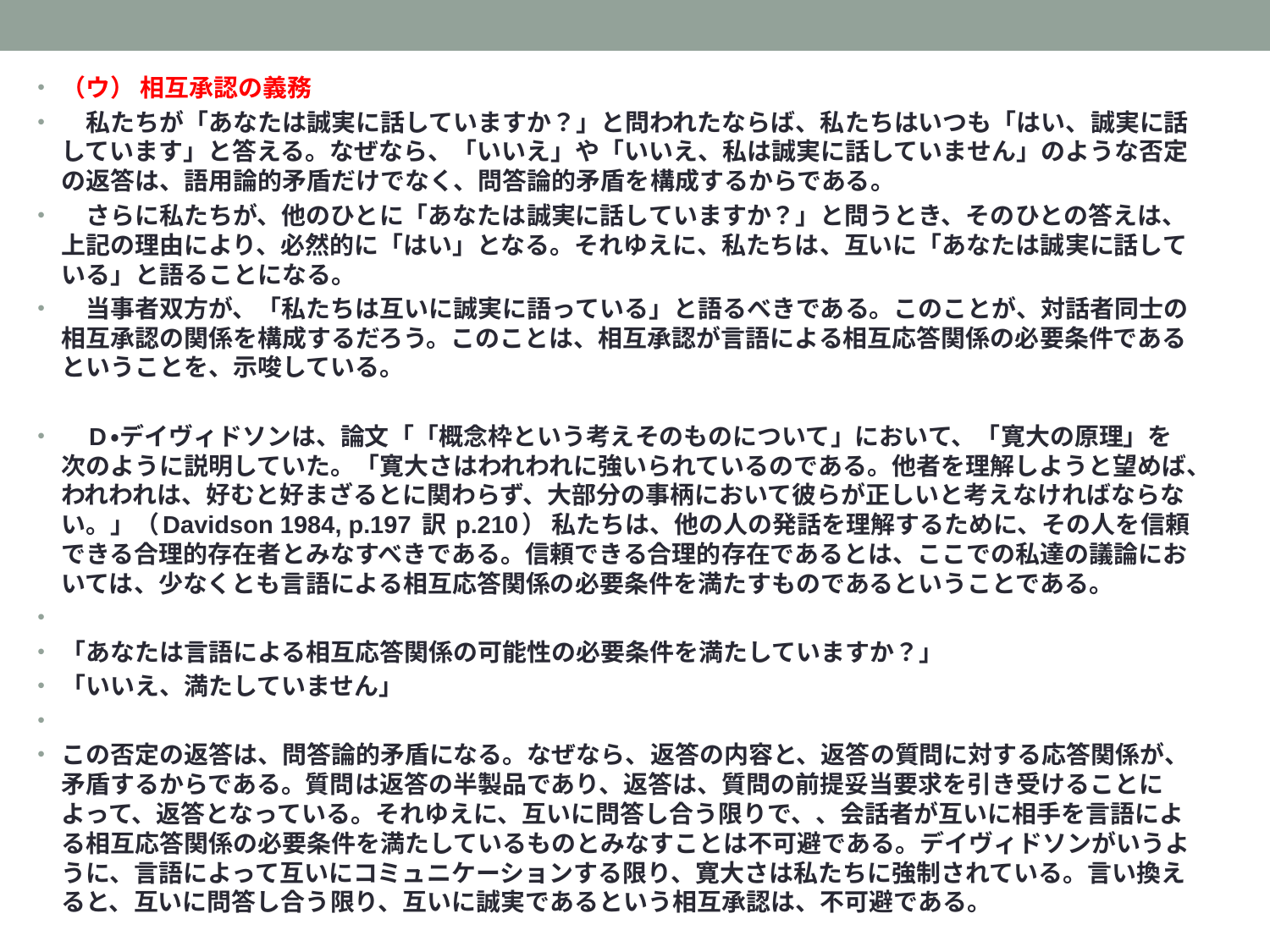

（ウ） 相互承認の義務
　私たちが「あなたは誠実に話していますか？」と問われたならば、私たちはいつも「はい、誠実に話しています」と答える。なぜなら、「いいえ」や「いいえ、私は誠実に話していません」のような否定の返答は、語用論的矛盾だけでなく、問答論的矛盾を構成するからである。
　さらに私たちが、他のひとに「あなたは誠実に話していますか？」と問うとき、そのひとの答えは、上記の理由により、必然的に「はい」となる。それゆえに、私たちは、互いに「あなたは誠実に話している」と語ることになる。
　当事者双方が、「私たちは互いに誠実に語っている」と語るべきである。このことが、対話者同士の相互承認の関係を構成するだろう。このことは、相互承認が言語による相互応答関係の必要条件であるということを、示唆している。

　D・デイヴィドソンは、論文「「概念枠という考えそのものについて」において、「寛大の原理」を次のように説明していた。「寛大さはわれわれに強いられているのである。他者を理解しようと望めば、われわれは、好むと好まざるとに関わらず、大部分の事柄において彼らが正しいと考えなければならない。」（Davidson 1984, p.197 訳 p.210） 私たちは、他の人の発話を理解するために、その人を信頼できる合理的存在者とみなすべきである。信頼できる合理的存在であるとは、ここでの私達の議論においては、少なくとも言語による相互応答関係の必要条件を満たすものであるということである。

「あなたは言語による相互応答関係の可能性の必要条件を満たしていますか？」
「いいえ、満たしていません」

この否定の返答は、問答論的矛盾になる。なぜなら、返答の内容と、返答の質問に対する応答関係が、矛盾するからである。質問は返答の半製品であり、返答は、質問の前提妥当要求を引き受けることによって、返答となっている。それゆえに、互いに問答し合う限りで、、会話者が互いに相手を言語による相互応答関係の必要条件を満たしているものとみなすことは不可避である。デイヴィドソンがいうように、言語によって互いにコミュニケーションする限り、寛大さは私たちに強制されている。言い換えると、互いに問答し合う限り、互いに誠実であるという相互承認は、不可避である。